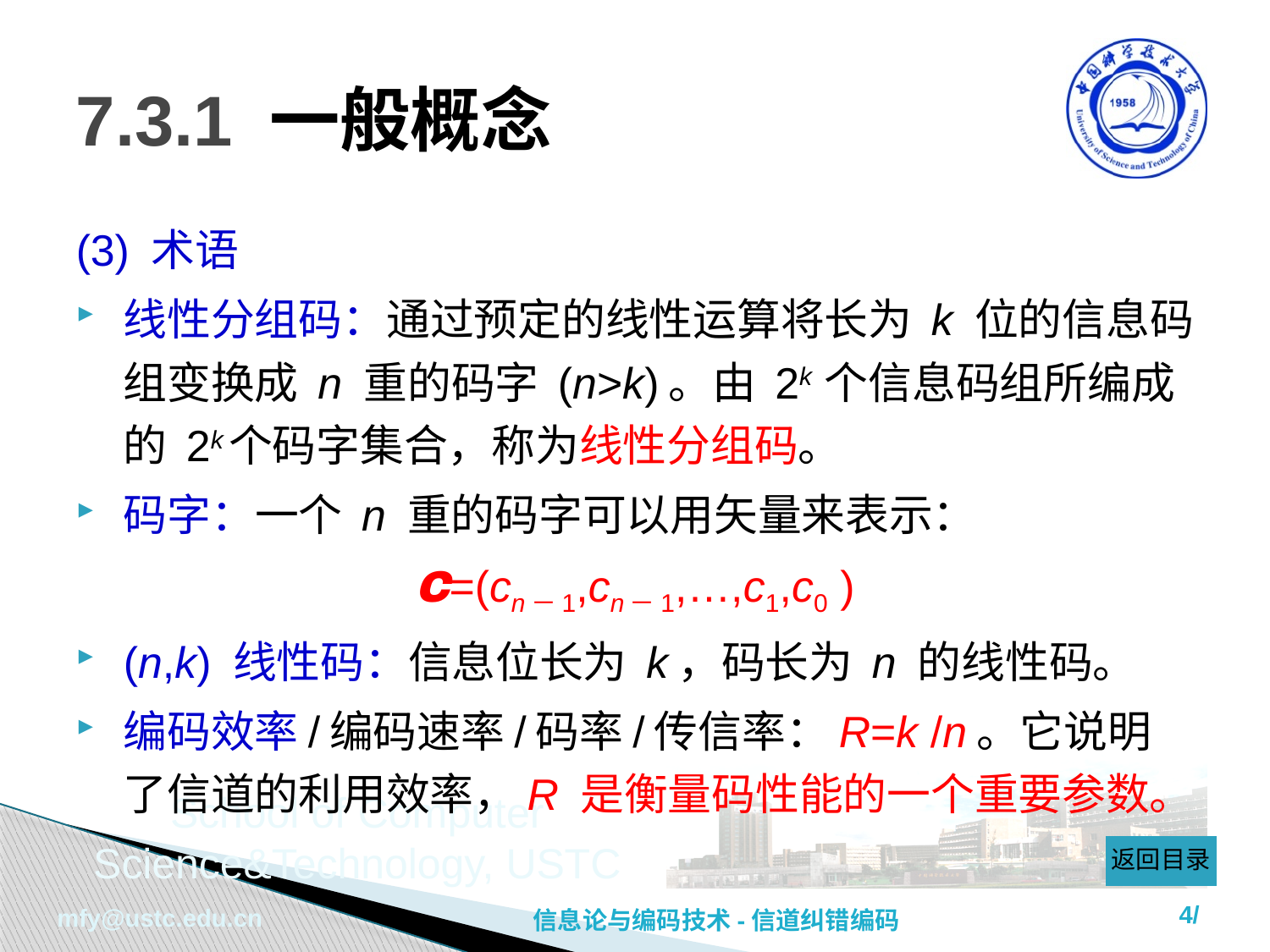

# 7.3.1 一般概念
(3) 术语
线性分组码：通过预定的线性运算将长为 k 位的信息码组变换成 n 重的码字 (n>k)。由 2k 个信息码组所编成的 2k个码字集合，称为线性分组码。
码字：一个 n 重的码字可以用矢量来表示：
C=(cn－1,cn－1,…,c1,c0 )
(n,k) 线性码：信息位长为 k，码长为 n 的线性码。
编码效率/编码速率/码率/传信率：R=k /n。它说明了信道的利用效率，R 是衡量码性能的一个重要参数。

返回目录